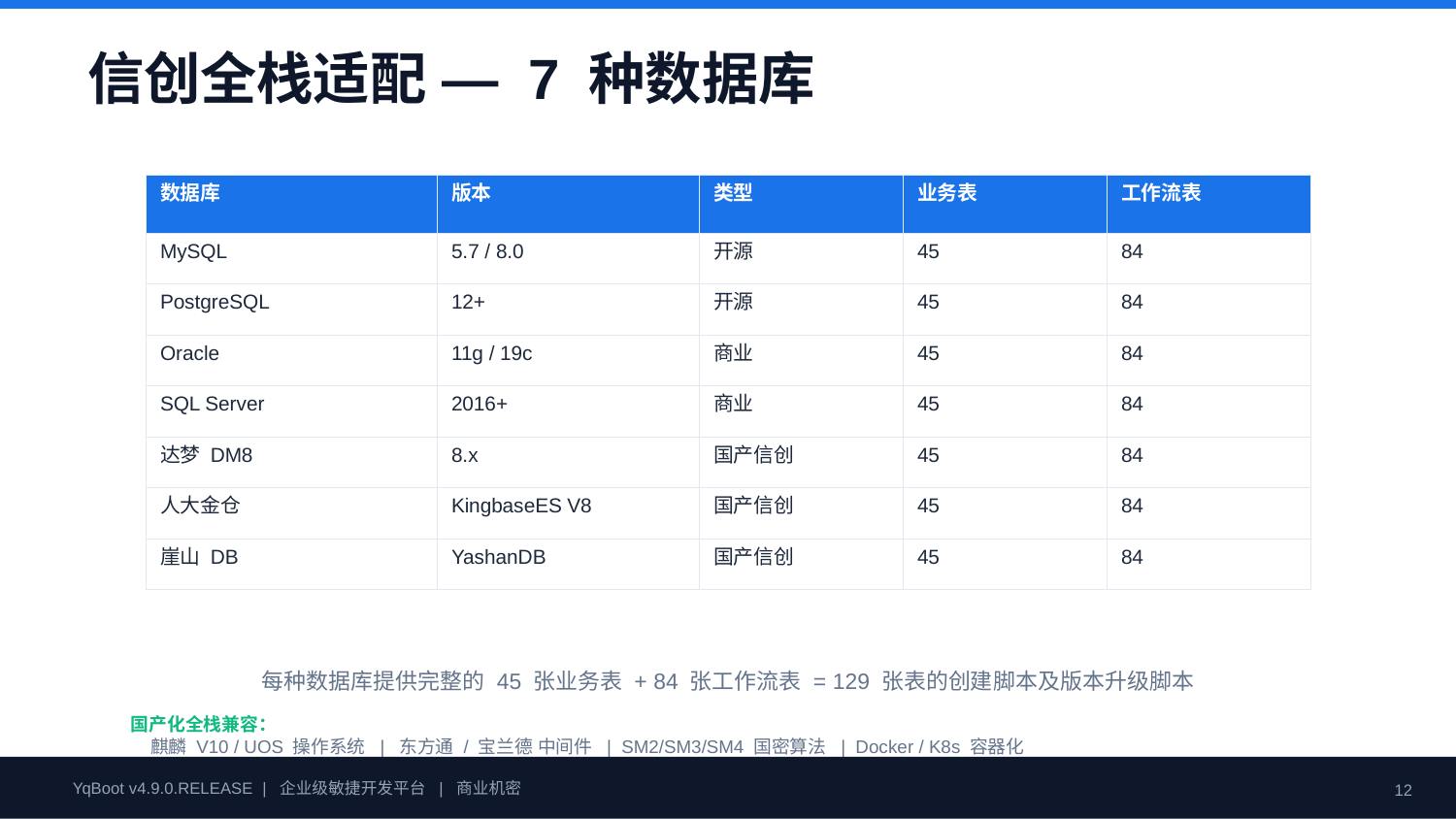

信创全栈适配 — 7 种数据库
| 数据库 | 版本 | 类型 | 业务表 | 工作流表 |
| --- | --- | --- | --- | --- |
| MySQL | 5.7 / 8.0 | 开源 | 45 | 84 |
| PostgreSQL | 12+ | 开源 | 45 | 84 |
| Oracle | 11g / 19c | 商业 | 45 | 84 |
| SQL Server | 2016+ | 商业 | 45 | 84 |
| 达梦 DM8 | 8.x | 国产信创 | 45 | 84 |
| 人大金仓 | KingbaseES V8 | 国产信创 | 45 | 84 |
| 崖山 DB | YashanDB | 国产信创 | 45 | 84 |
每种数据库提供完整的 45 张业务表 + 84 张工作流表 = 129 张表的创建脚本及版本升级脚本
国产化全栈兼容：
   麒麟 V10 / UOS 操作系统  |  东方通 / 宝兰德 中间件  |  SM2/SM3/SM4 国密算法  |  Docker / K8s 容器化

YqBoot v4.9.0.RELEASE  |  企业级敏捷开发平台  |  商业机密
12